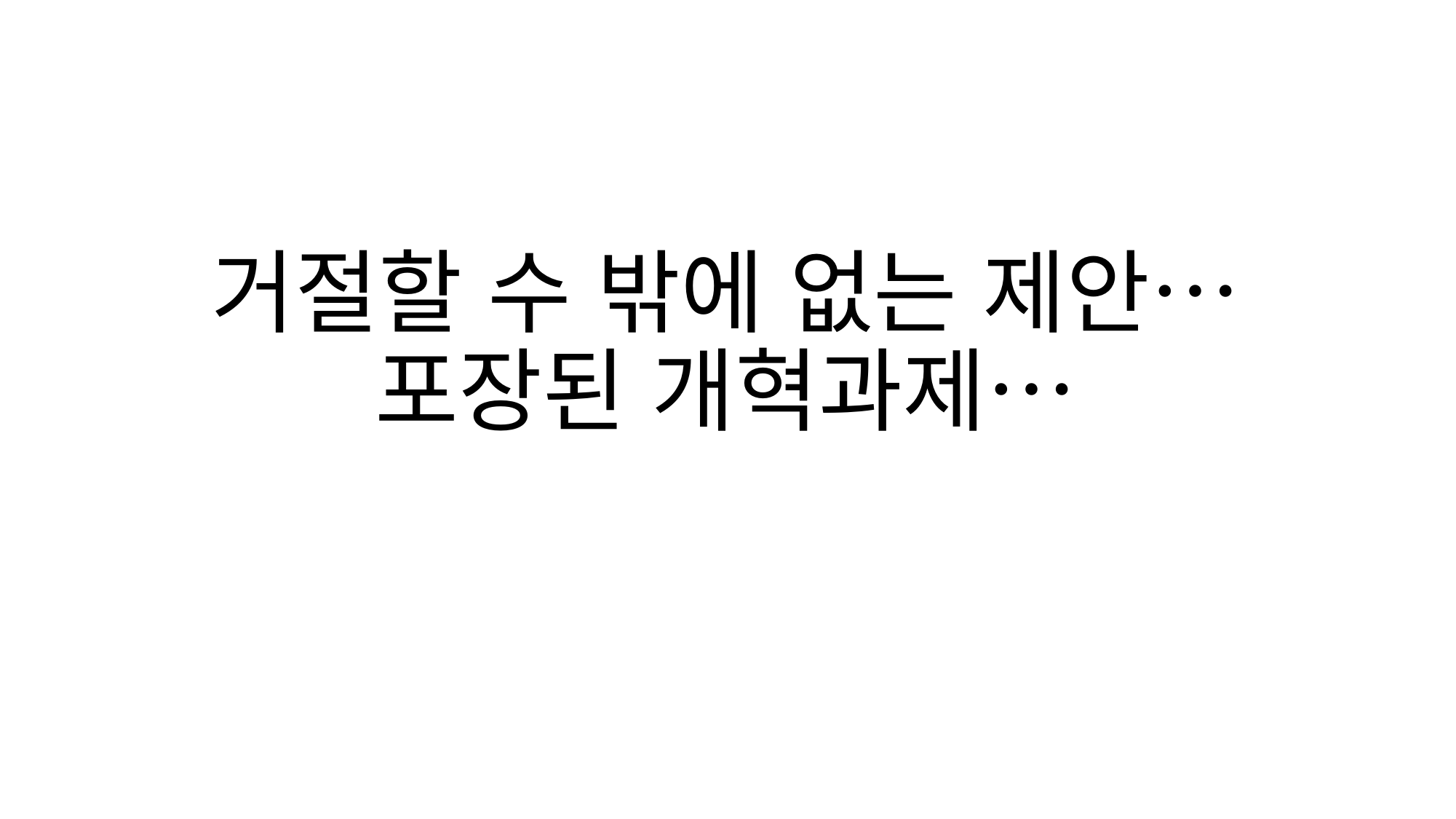

# 거절할 수 밖에 없는 제안… 포장된 개혁과제…